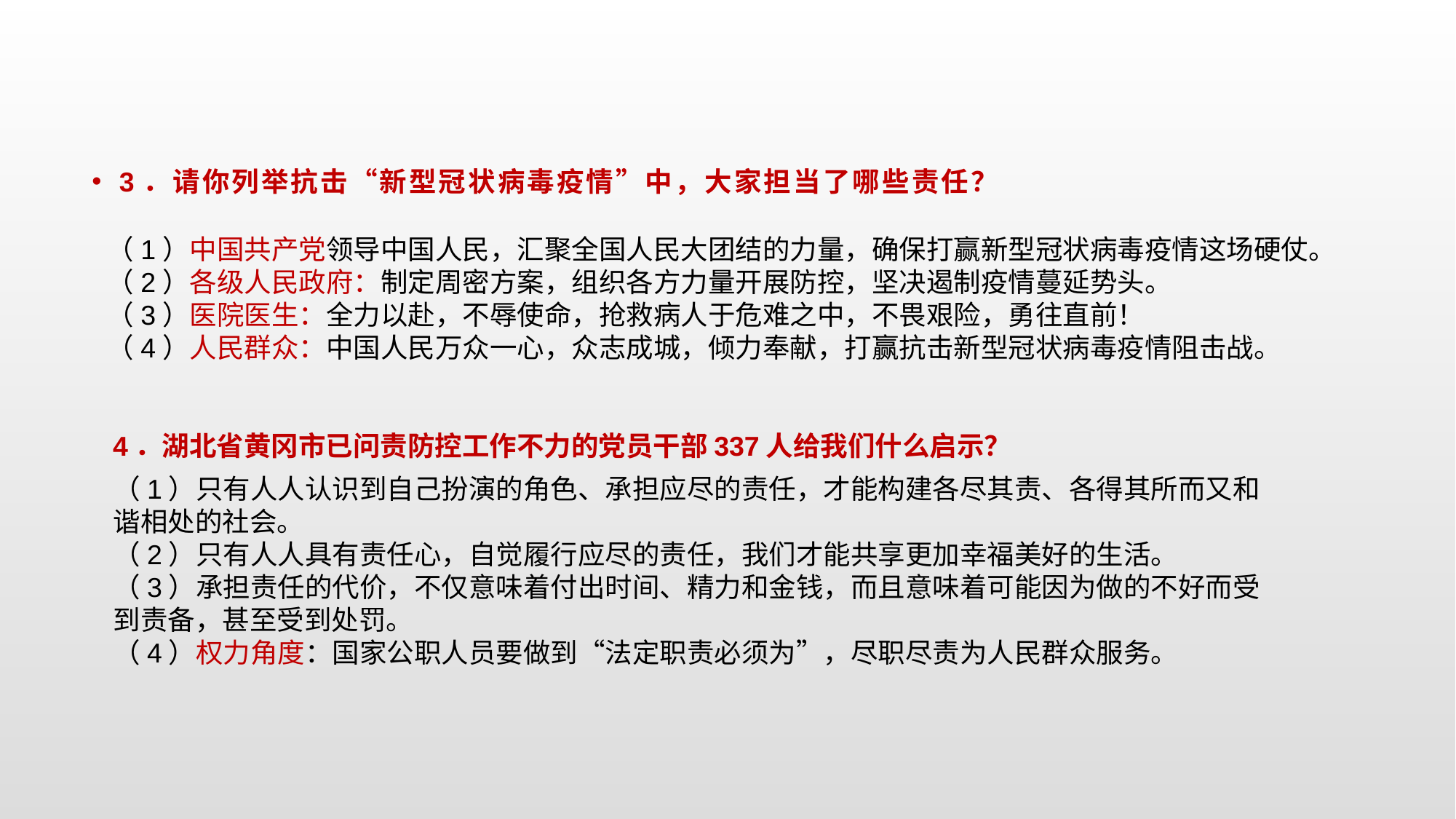

3．请你列举抗击“新型冠状病毒疫情”中，大家担当了哪些责任？
（1）中国共产党领导中国人民，汇聚全国人民大团结的力量，确保打赢新型冠状病毒疫情这场硬仗。（2）各级人民政府：制定周密方案，组织各方力量开展防控，坚决遏制疫情蔓延势头。
（3）医院医生：全力以赴，不辱使命，抢救病人于危难之中，不畏艰险，勇往直前！
（4）人民群众：中国人民万众一心，众志成城，倾力奉献，打赢抗击新型冠状病毒疫情阻击战。
4．湖北省黄冈市已问责防控工作不力的党员干部337人给我们什么启示？
（1）只有人人认识到自己扮演的角色、承担应尽的责任，才能构建各尽其责、各得其所而又和谐相处的社会。
（2）只有人人具有责任心，自觉履行应尽的责任，我们才能共享更加幸福美好的生活。
（3）承担责任的代价，不仅意味着付出时间、精力和金钱，而且意味着可能因为做的不好而受到责备，甚至受到处罚。
（4）权力角度：国家公职人员要做到“法定职责必须为”，尽职尽责为人民群众服务。